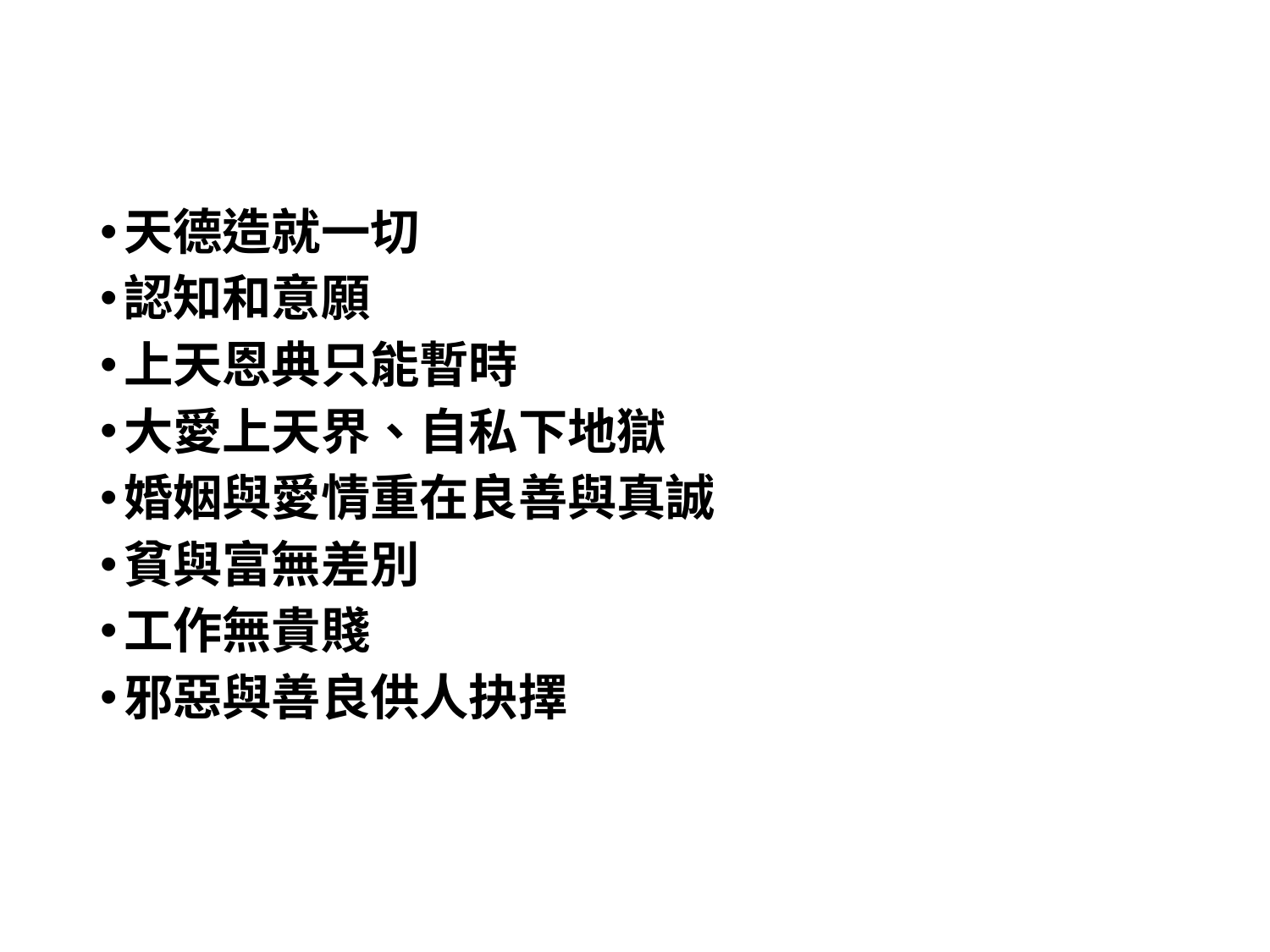

#
天德造就一切
認知和意願
上天恩典只能暫時
大愛上天界、自私下地獄
婚姻與愛情重在良善與真誠
貧與富無差別
工作無貴賤
邪惡與善良供人抉擇